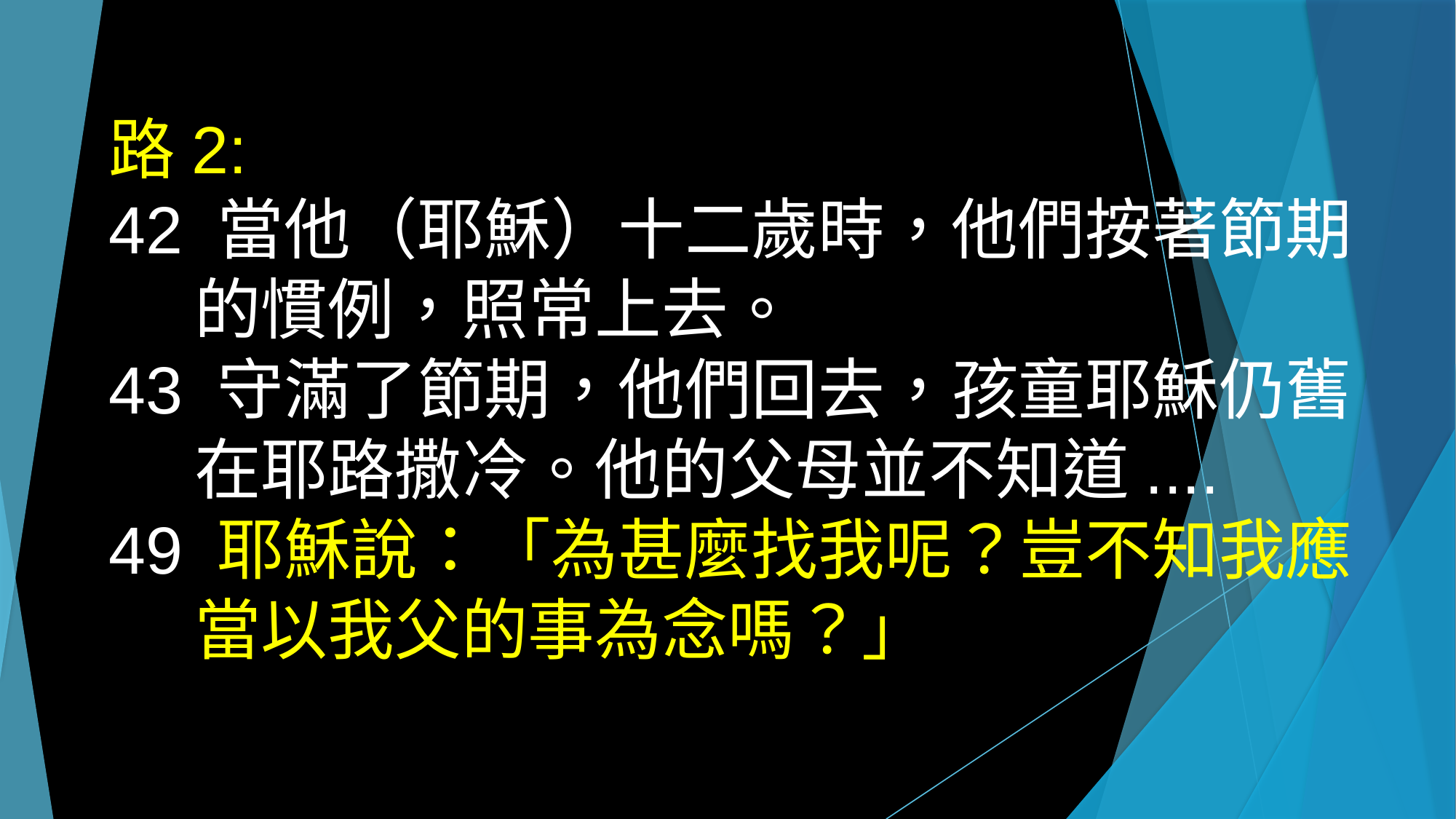

路2:
42 當他（耶穌）十二歲時，他們按著節期的慣例，照常上去。
43 守滿了節期，他們回去，孩童耶穌仍舊在耶路撒冷。他的父母並不知道....
49 耶穌說：「為甚麼找我呢？豈不知我應當以我父的事為念嗎？」